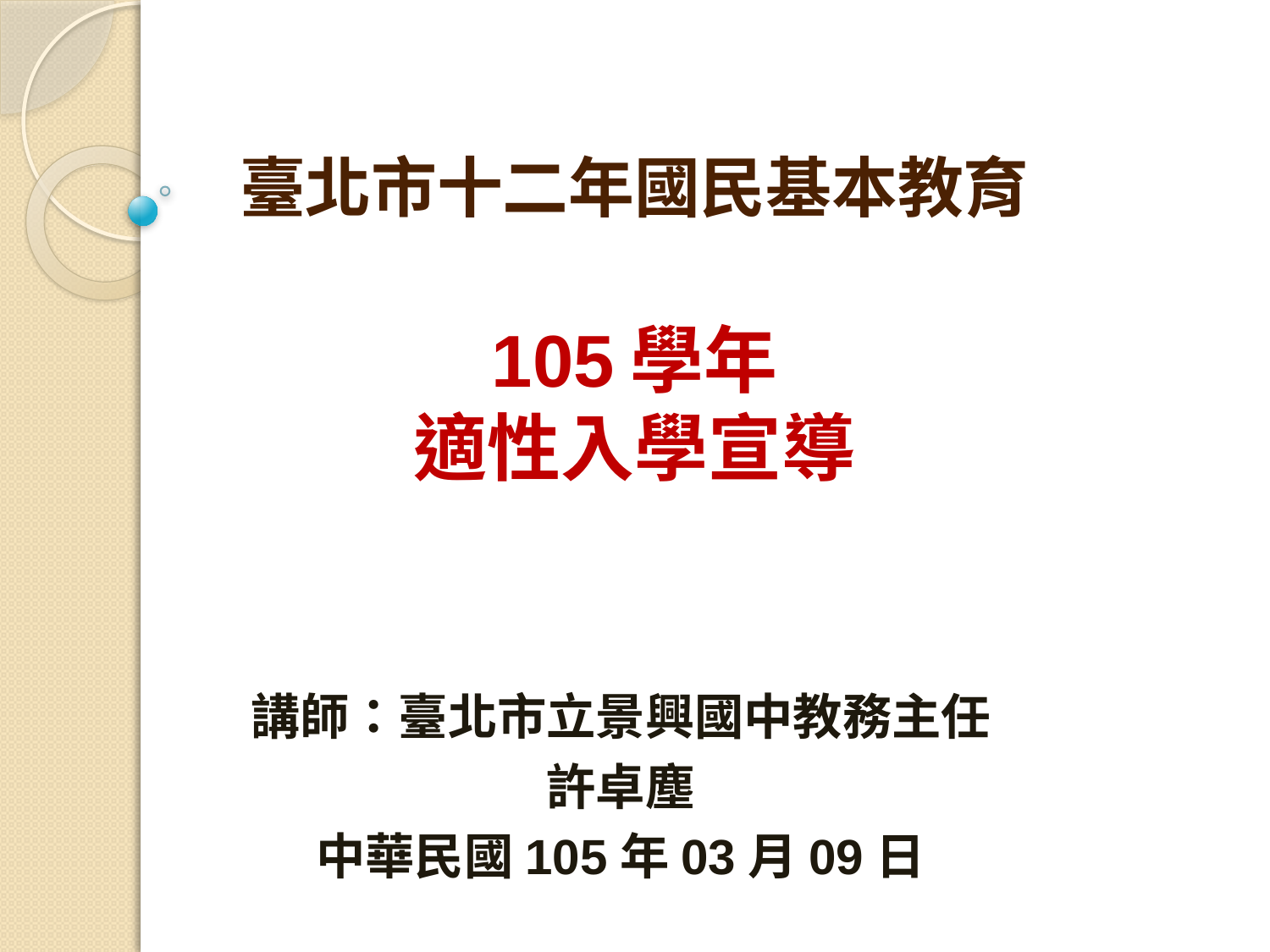

# 臺北市十二年國民基本教育 105學年 適性入學宣導
講師：臺北市立景興國中教務主任
許卓塵
中華民國105年03月09日